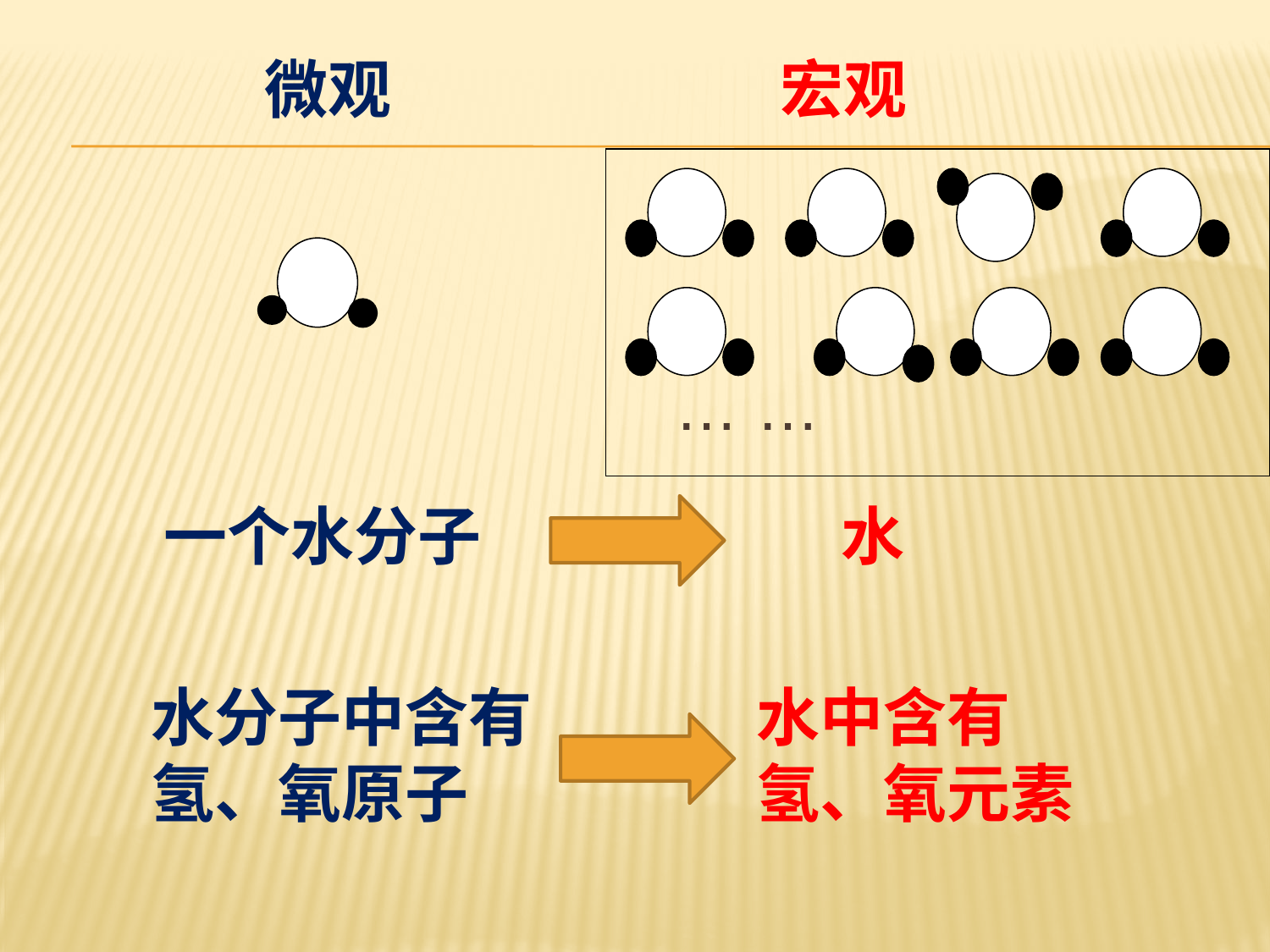

# 微观                           宏观

 … …

      一个水分子                         水

水分子中含有氢、氧原子
水中含有
氢、氧元素